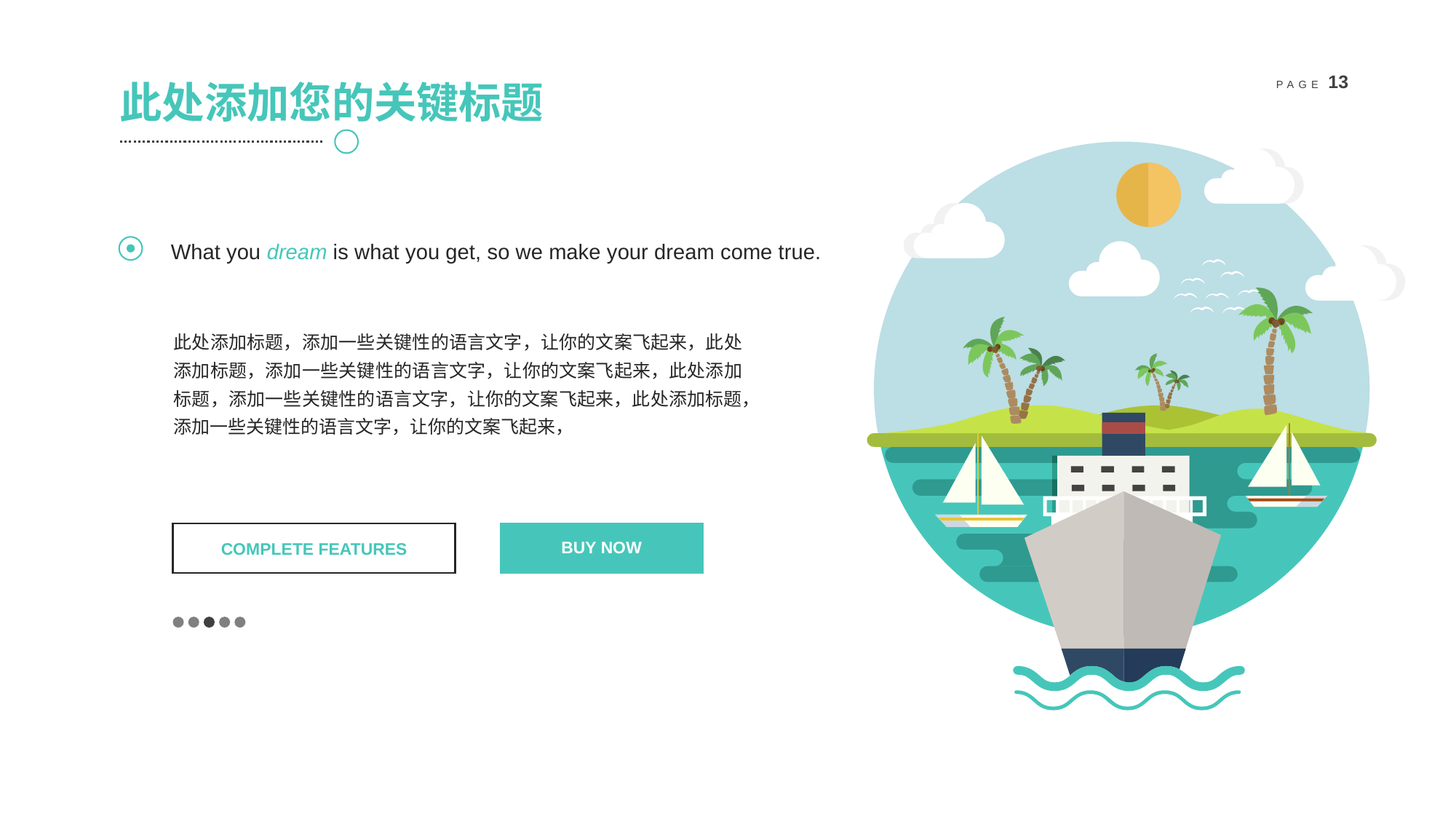

此处添加您的关键标题

What you dream is what you get, so we make your dream come true.

此处添加标题，添加一些关键性的语言文字，让你的文案飞起来，此处添加标题，添加一些关键性的语言文字，让你的文案飞起来，此处添加标题，添加一些关键性的语言文字，让你的文案飞起来，此处添加标题，添加一些关键性的语言文字，让你的文案飞起来，

BUY NOW
COMPLETE FEATURES